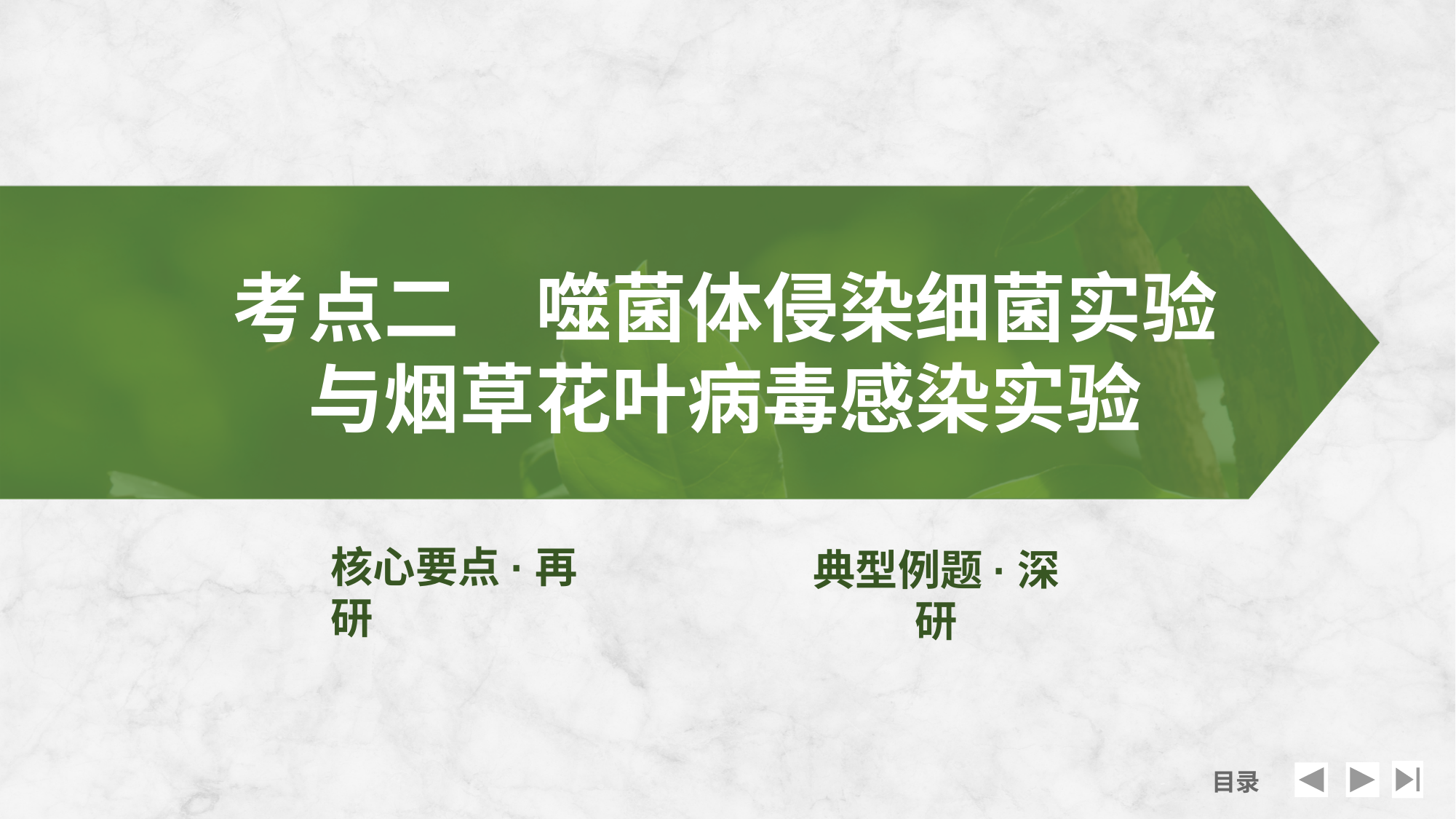

考点二　噬菌体侵染细菌实验与烟草花叶病毒感染实验
核心要点·再研
典型例题·深研